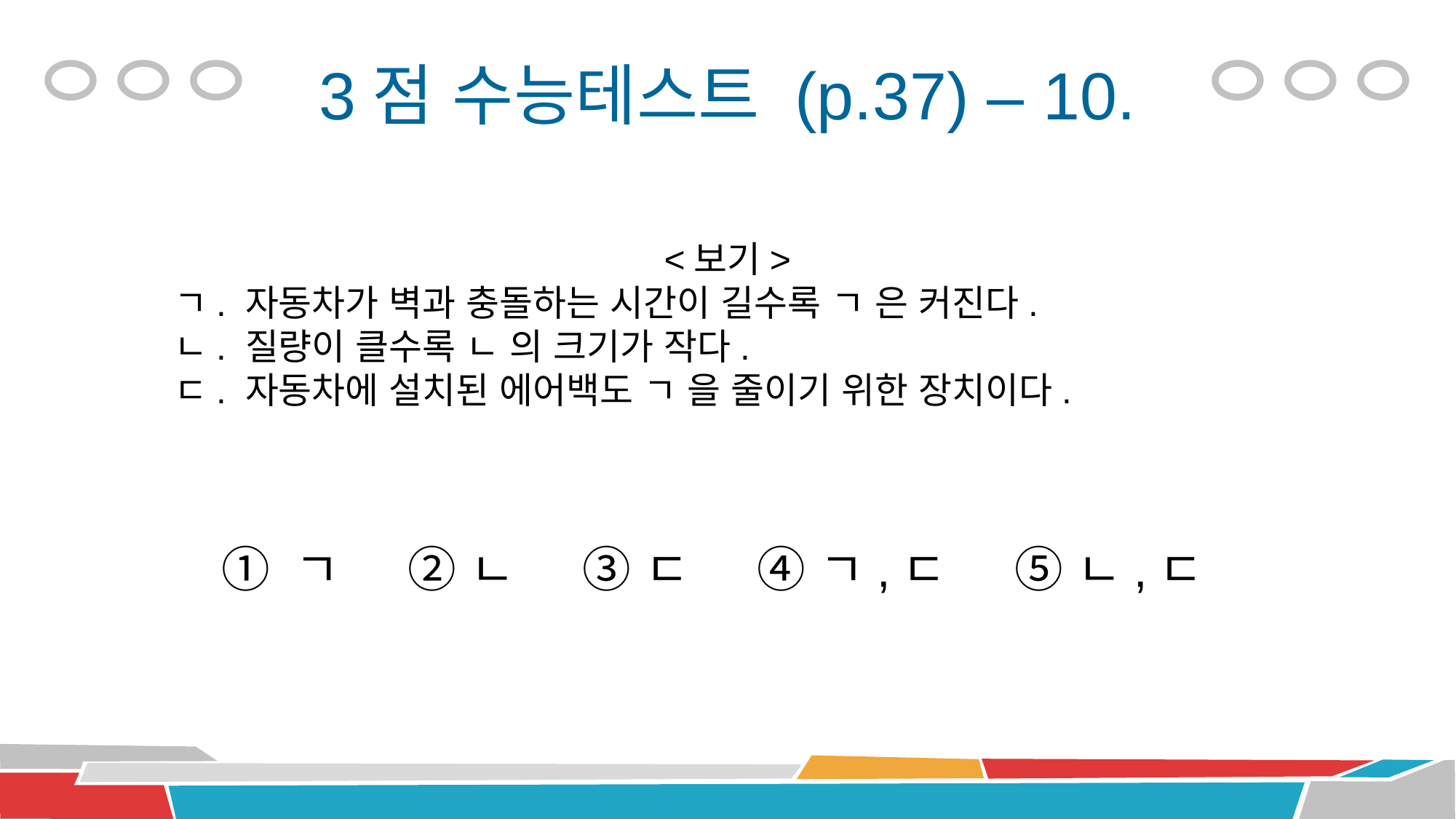

3점 수능테스트 (p.37) – 10.
<보기>
ㄱ. 자동차가 벽과 충돌하는 시간이 길수록 ㄱ 은 커진다.
ㄴ. 질량이 클수록 ㄴ 의 크기가 작다.
ㄷ. 자동차에 설치된 에어백도 ㄱ 을 줄이기 위한 장치이다.
① ㄱ     ② ㄴ     ③ ㄷ     ④ ㄱ,ㄷ     ⑤ ㄴ,ㄷ